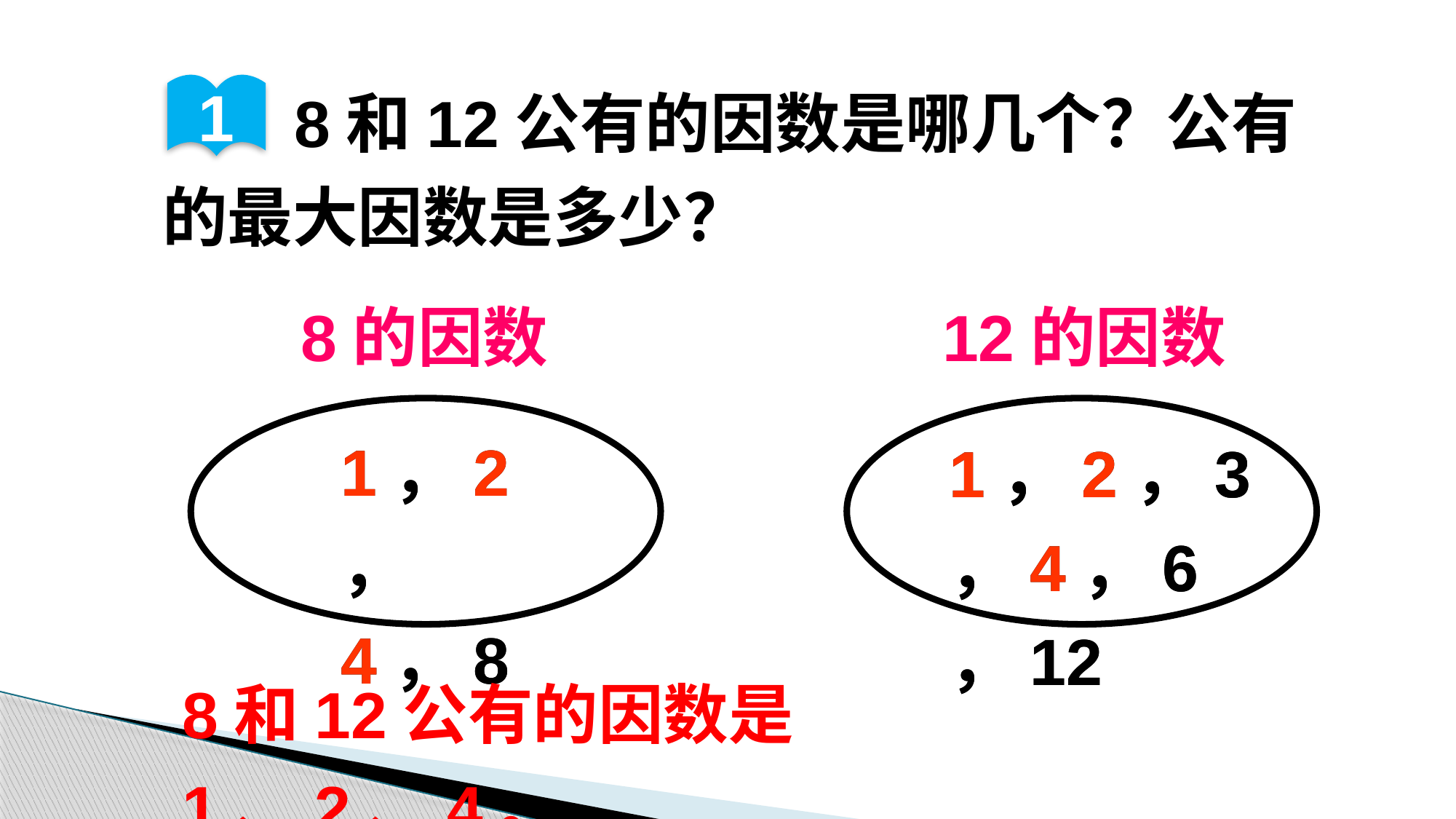

8和12公有的因数是哪几个？公有的最大因数是多少？
1
8的因数
12的因数

1，2，
4，8
1，2，
4，8
1，2，3，4，6，12
1，2，3，4，6，12
8和12公有的因数是1、2、4。